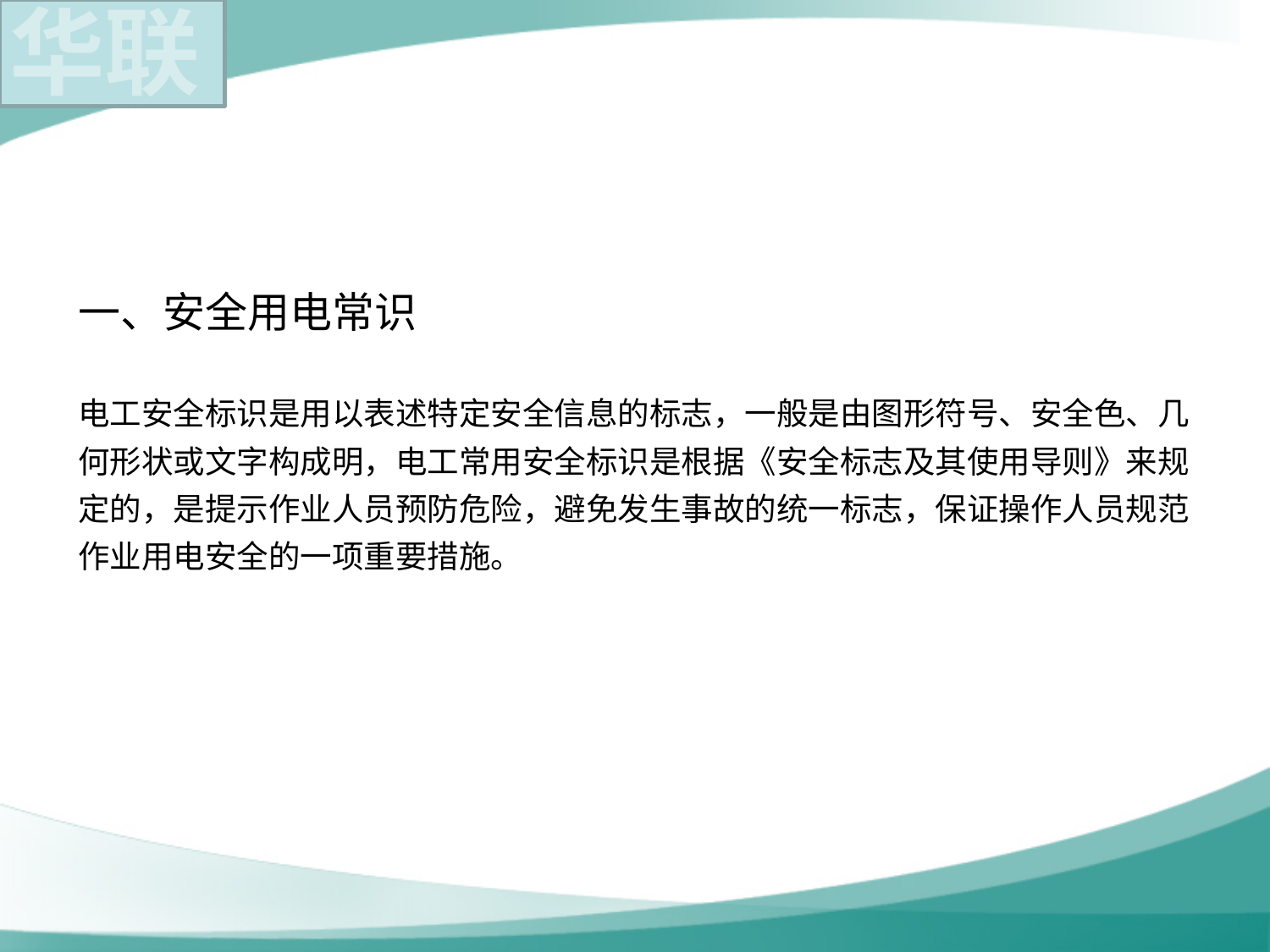

一、安全用电常识
电工安全标识是用以表述特定安全信息的标志，一般是由图形符号、安全色、几何形状或文字构成明，电工常用安全标识是根据《安全标志及其使用导则》来规定的，是提示作业人员预防危险，避免发生事故的统一标志，保证操作人员规范作业用电安全的一项重要措施。